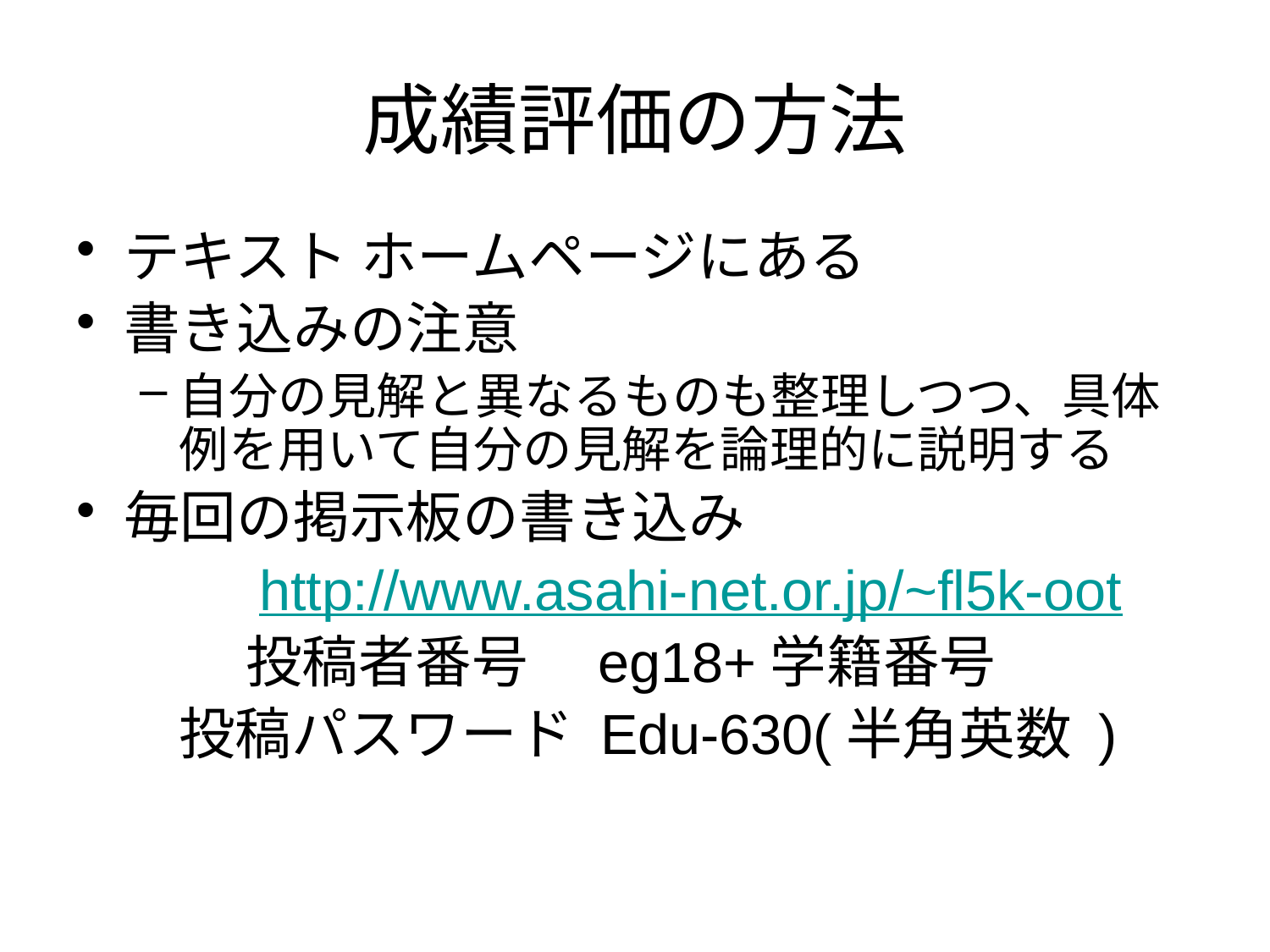

# 成績評価の方法
テキスト ホームページにある
書き込みの注意
自分の見解と異なるものも整理しつつ、具体例を用いて自分の見解を論理的に説明する
毎回の掲示板の書き込み
　　　http://www.asahi-net.or.jp/~fl5k-oot
　　　投稿者番号　eg18+学籍番号
       投稿パスワード Edu-630(半角英数 )